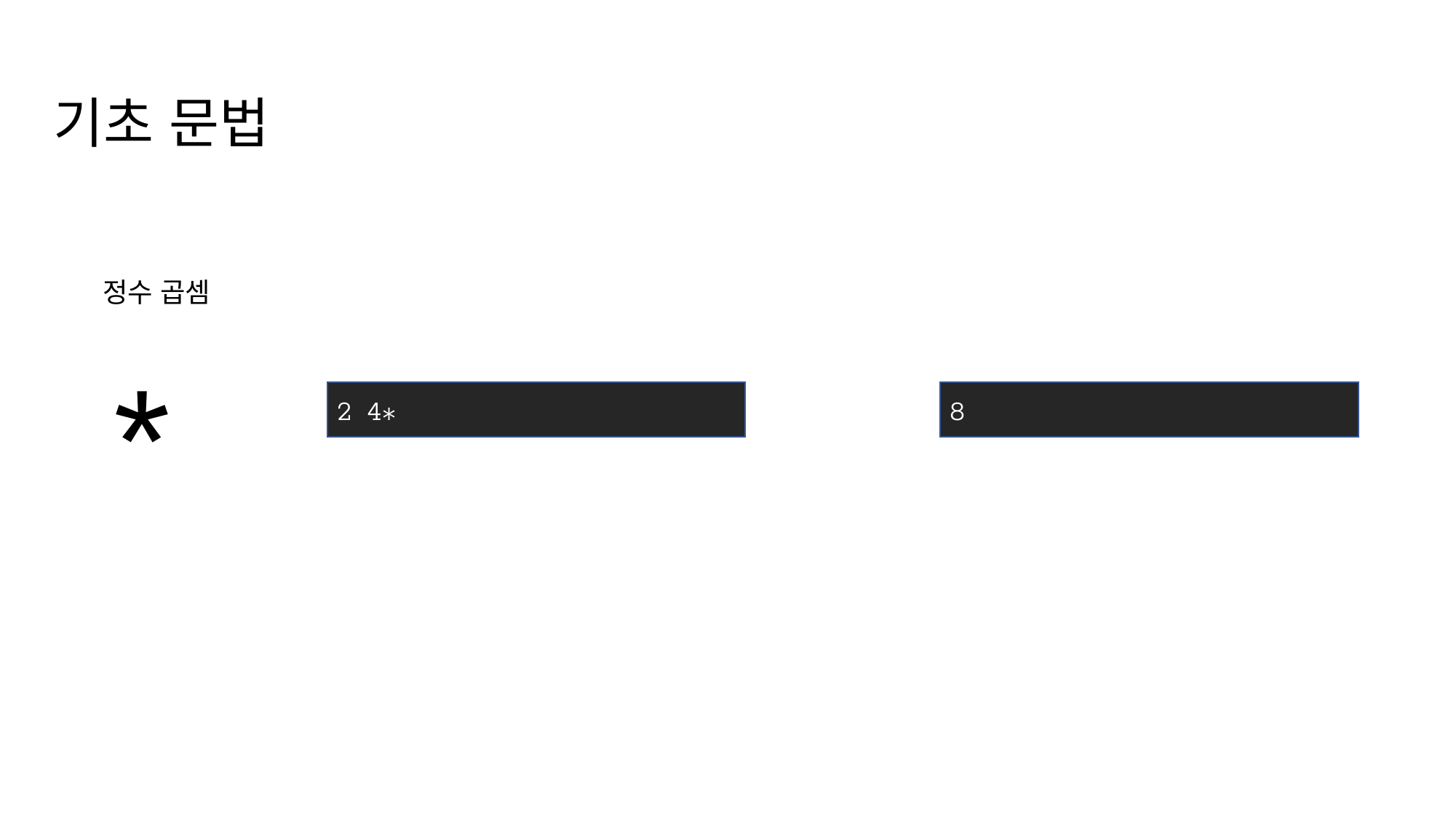

기초 문법
*
정수 곱셈
2 4*
8